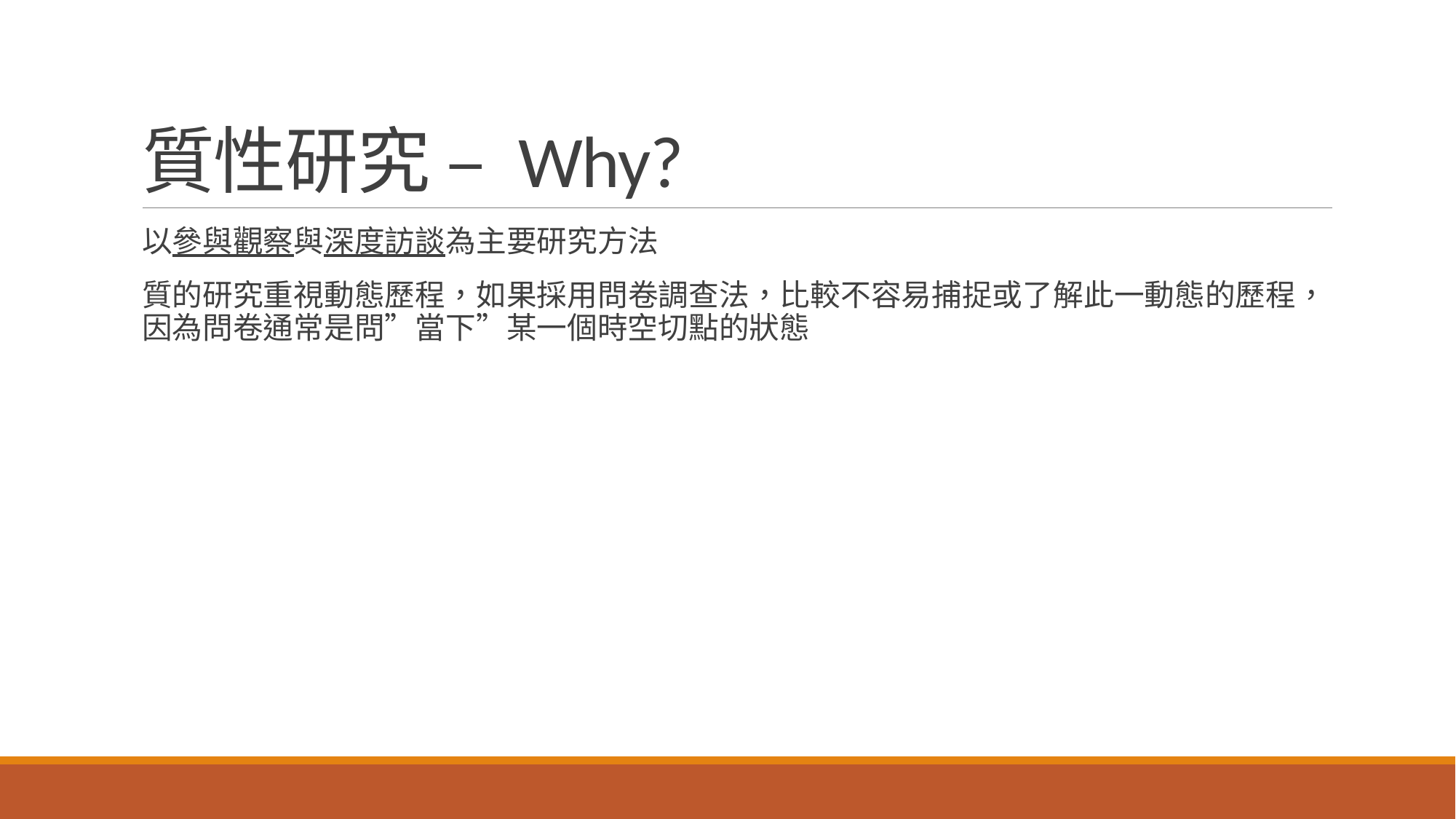

# 質性研究 – Why?
以參與觀察與深度訪談為主要研究方法
質的研究重視動態歷程，如果採用問卷調查法，比較不容易捕捉或了解此一動態的歷程，因為問卷通常是問”當下”某一個時空切點的狀態